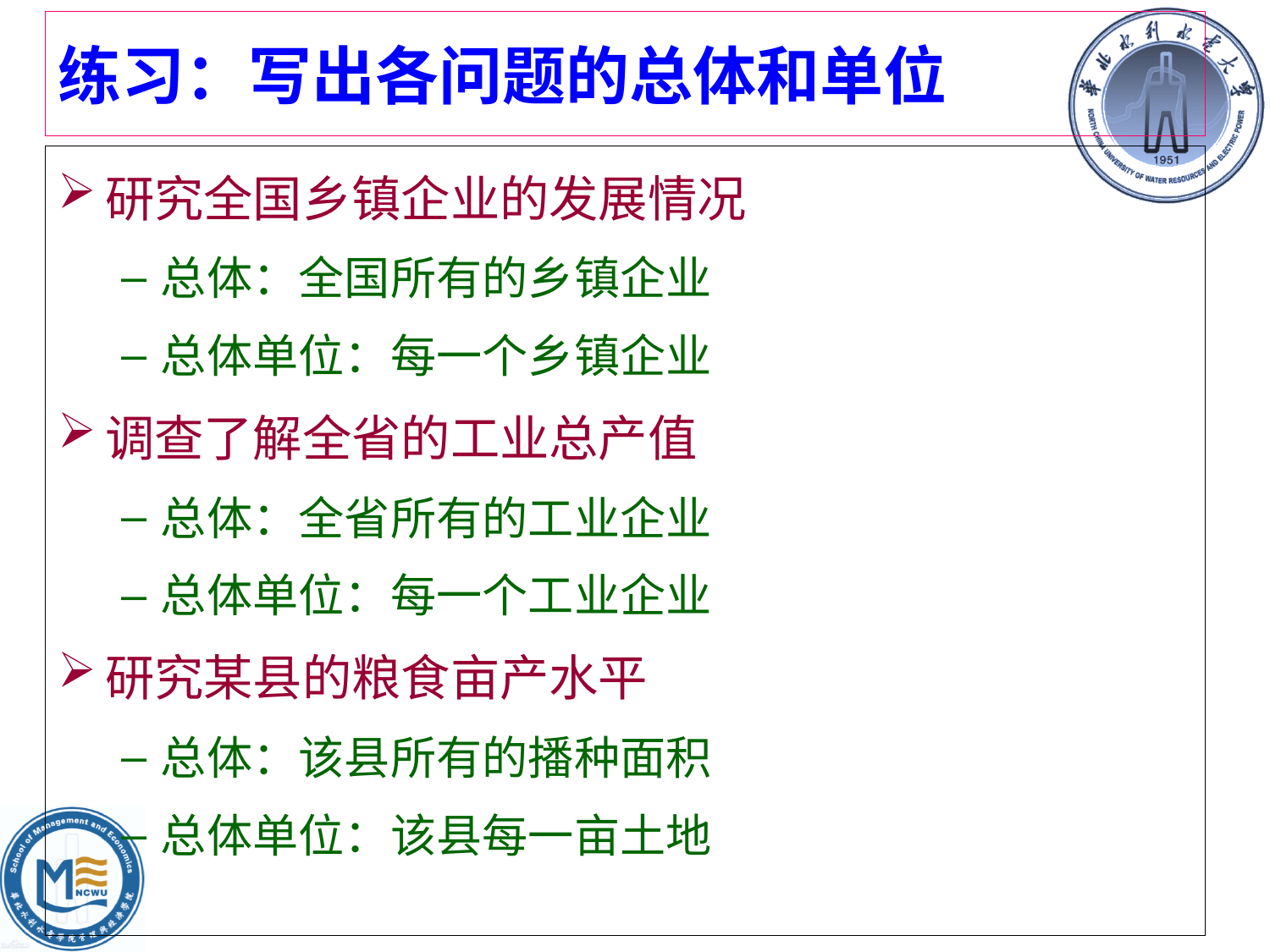

# 练习：写出各问题的总体和单位
研究全国乡镇企业的发展情况
总体：全国所有的乡镇企业
总体单位：每一个乡镇企业
调查了解全省的工业总产值
总体：全省所有的工业企业
总体单位：每一个工业企业
研究某县的粮食亩产水平
总体：该县所有的播种面积
总体单位：该县每一亩土地